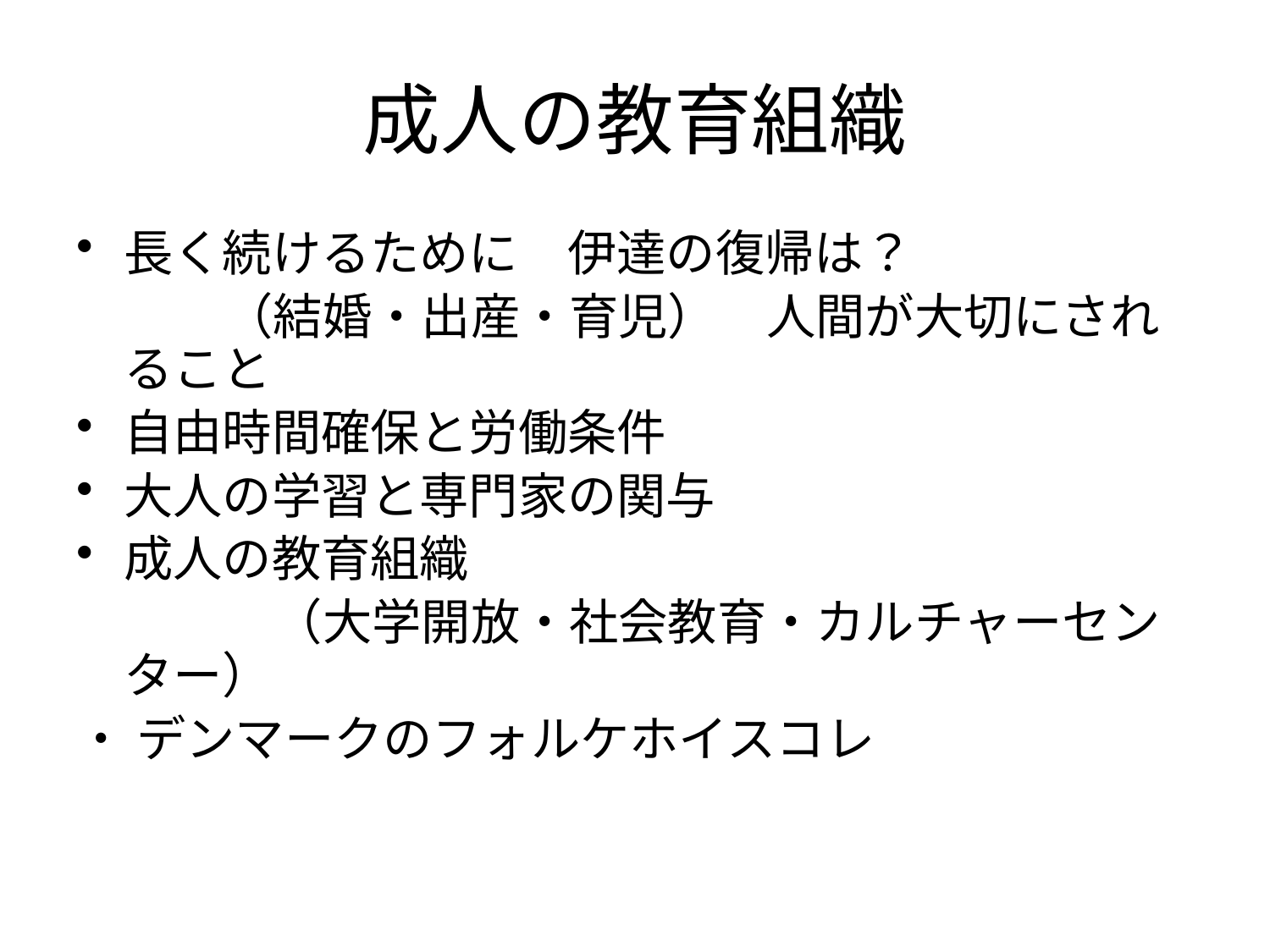

# 成人の教育組織
長く続けるために　伊達の復帰は？
　　　（結婚・出産・育児）　人間が大切にされること
自由時間確保と労働条件
大人の学習と専門家の関与
成人の教育組織
　　　　（大学開放・社会教育・カルチャーセンター）
・ デンマークのフォルケホイスコレ